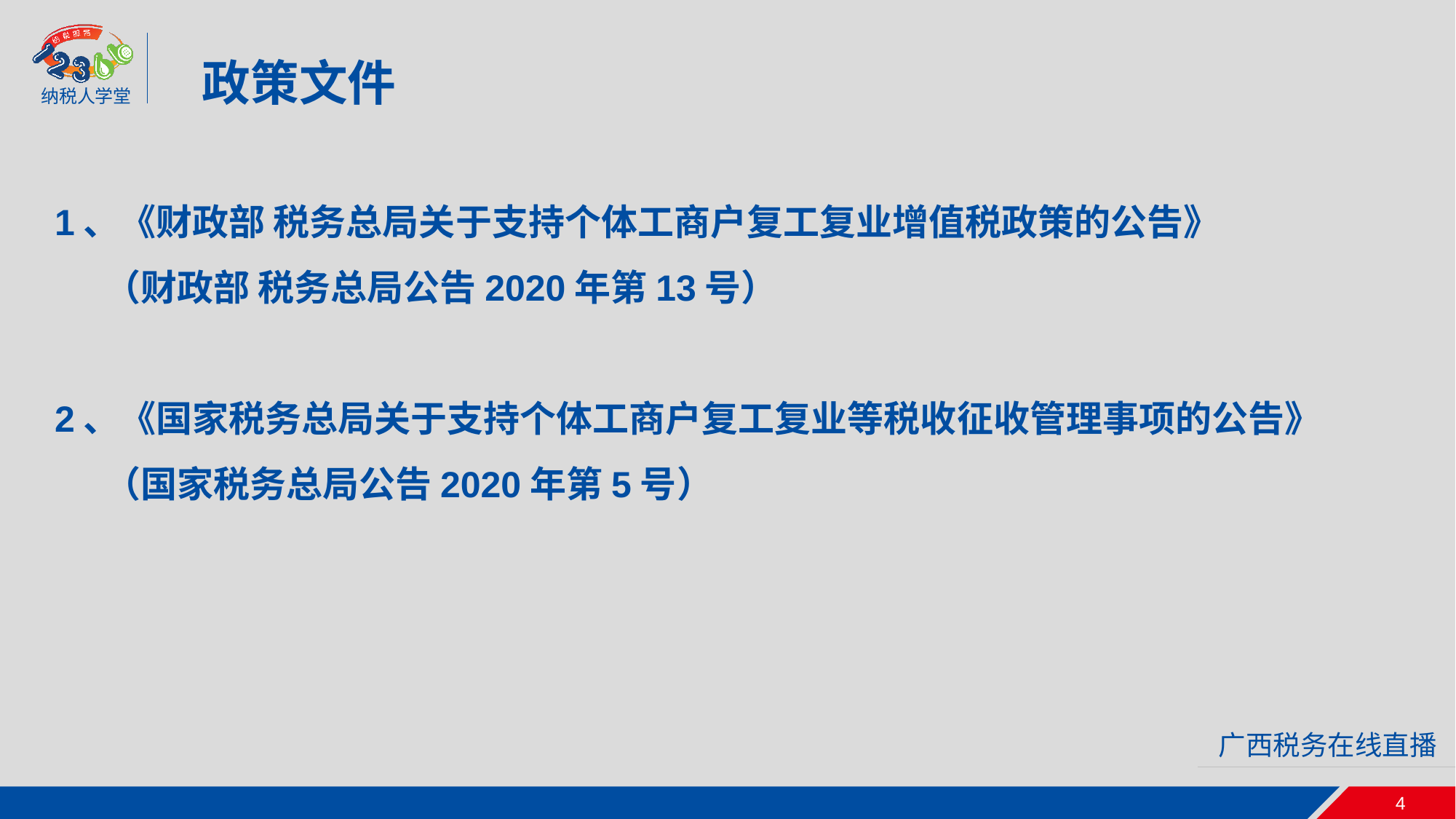

政策文件
1、《财政部 税务总局关于支持个体工商户复工复业增值税政策的公告》
     （财政部 税务总局公告2020年第13号）

2、《国家税务总局关于支持个体工商户复工复业等税收征收管理事项的公告》
     （国家税务总局公告2020年第5号）